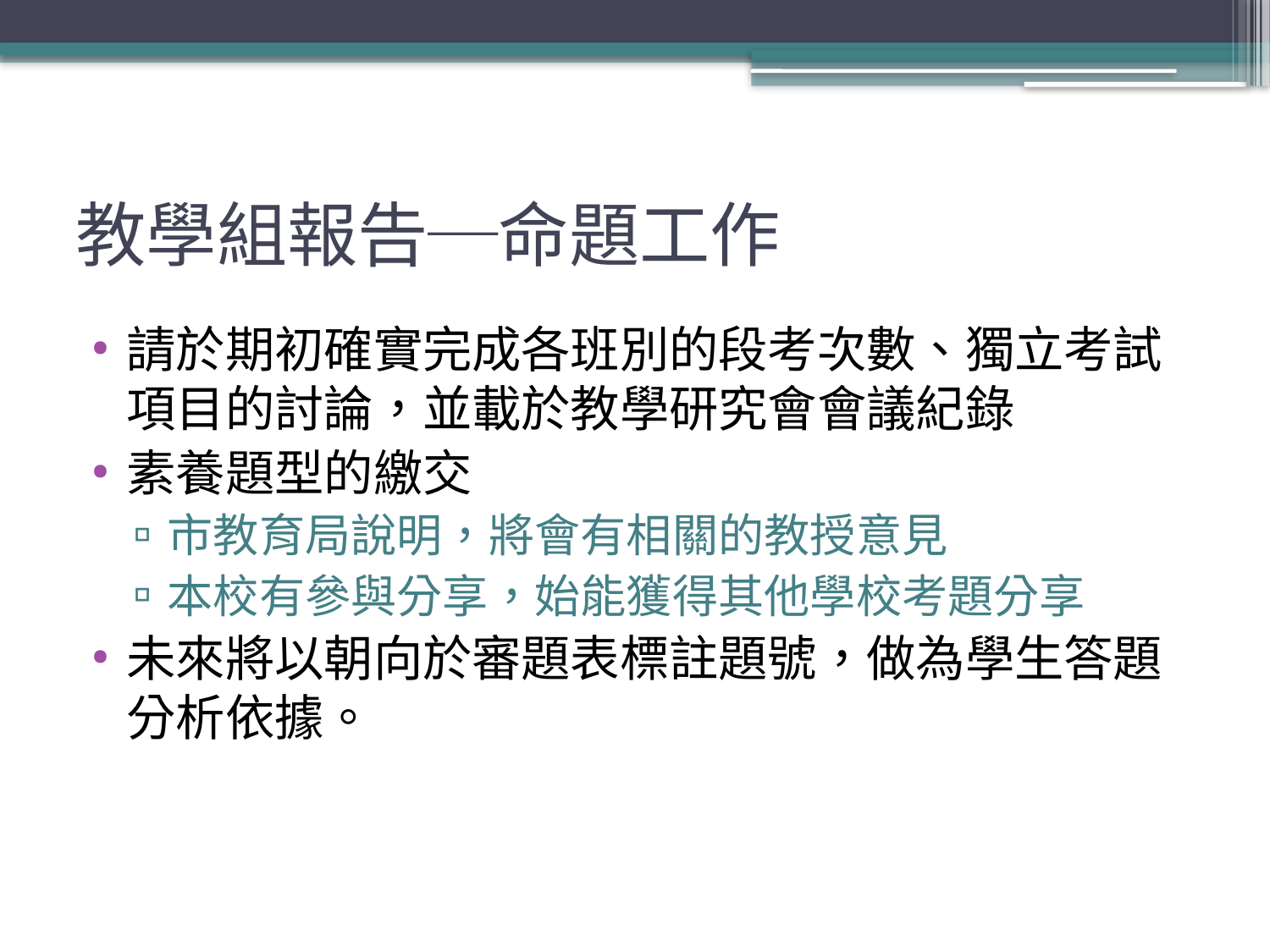

# 教學組報告─命題工作
請於期初確實完成各班別的段考次數、獨立考試項目的討論，並載於教學研究會會議紀錄
素養題型的繳交
市教育局說明，將會有相關的教授意見
本校有參與分享，始能獲得其他學校考題分享
未來將以朝向於審題表標註題號，做為學生答題分析依據。